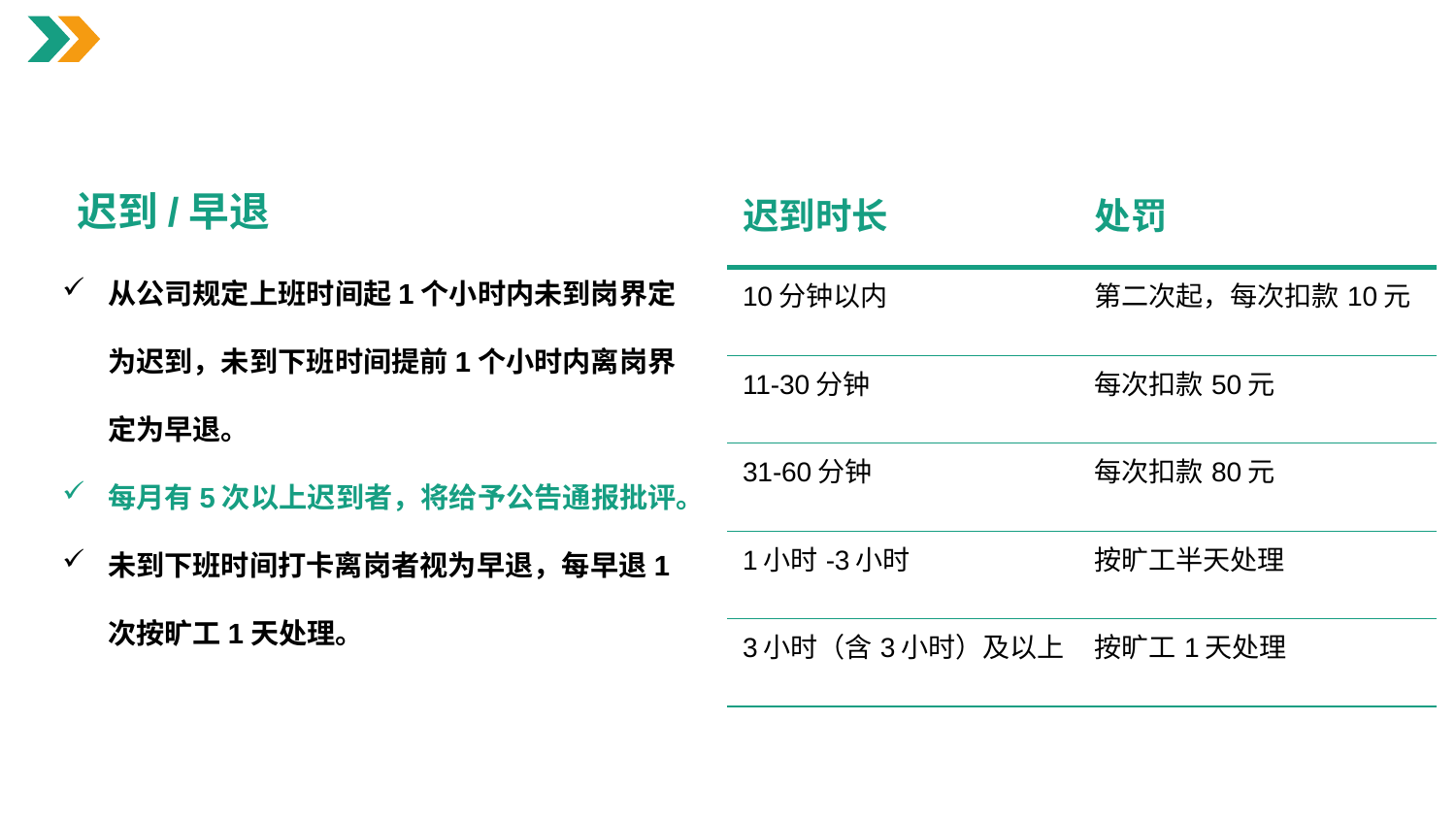

迟到/早退
| 迟到时长 | 处罚 |
| --- | --- |
| 10分钟以内 | 第二次起，每次扣款10元 |
| 11-30分钟 | 每次扣款50元 |
| 31-60分钟 | 每次扣款80元 |
| 1小时-3小时 | 按旷工半天处理 |
| 3小时（含3小时）及以上 | 按旷工1天处理 |
从公司规定上班时间起1个小时内未到岗界定为迟到，未到下班时间提前1个小时内离岗界定为早退。
每月有5次以上迟到者，将给予公告通报批评。
未到下班时间打卡离岗者视为早退，每早退1次按旷工1天处理。